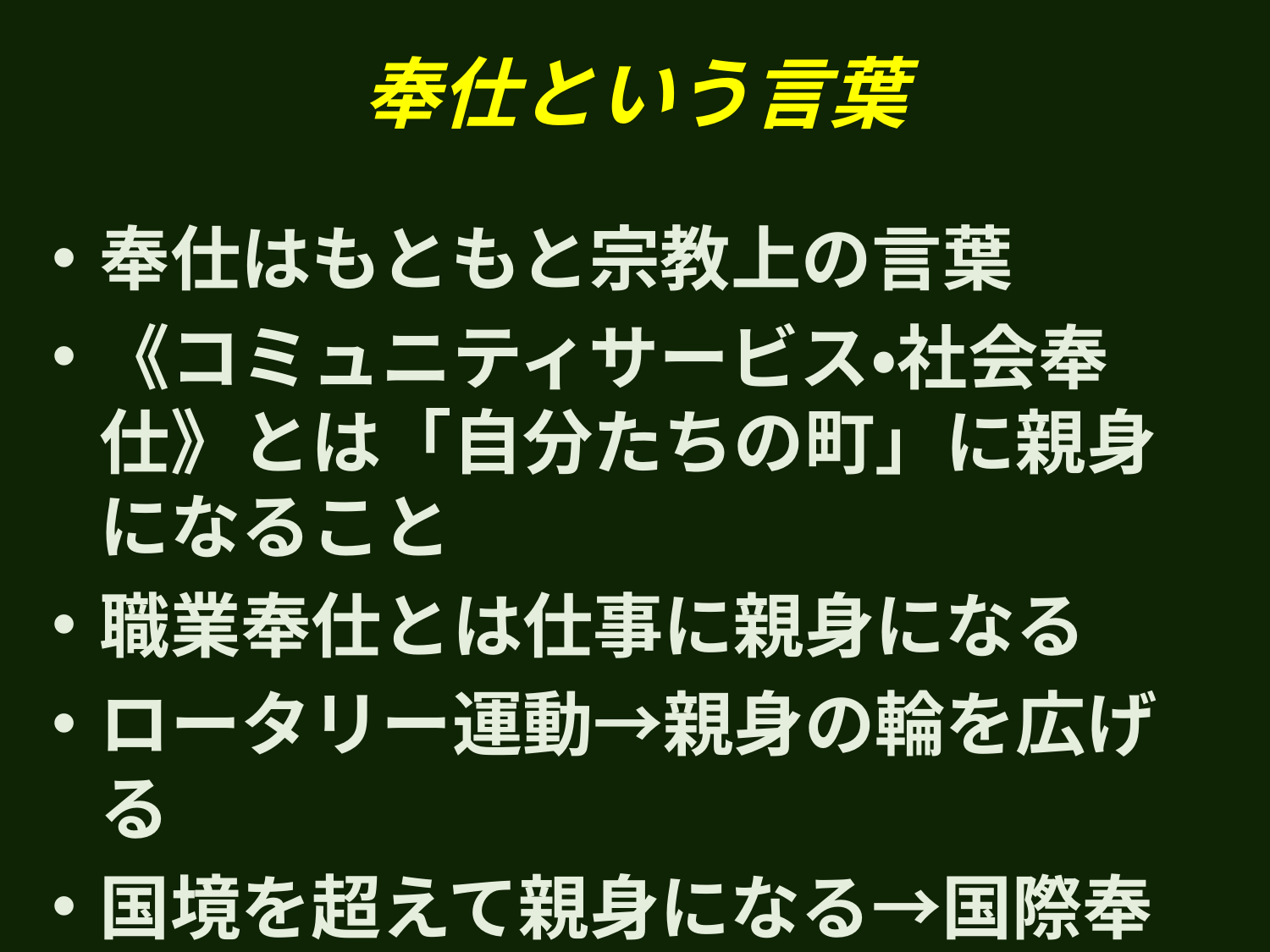

奉仕という言葉
奉仕はもともと宗教上の言葉
《コミュニティサービス・社会奉仕》とは「自分たちの町」に親身になること
職業奉仕とは仕事に親身になる
ロータリー運動→親身の輪を広げる
国境を超えて親身になる→国際奉仕
農業は土を耕しロータリーは心を耕す